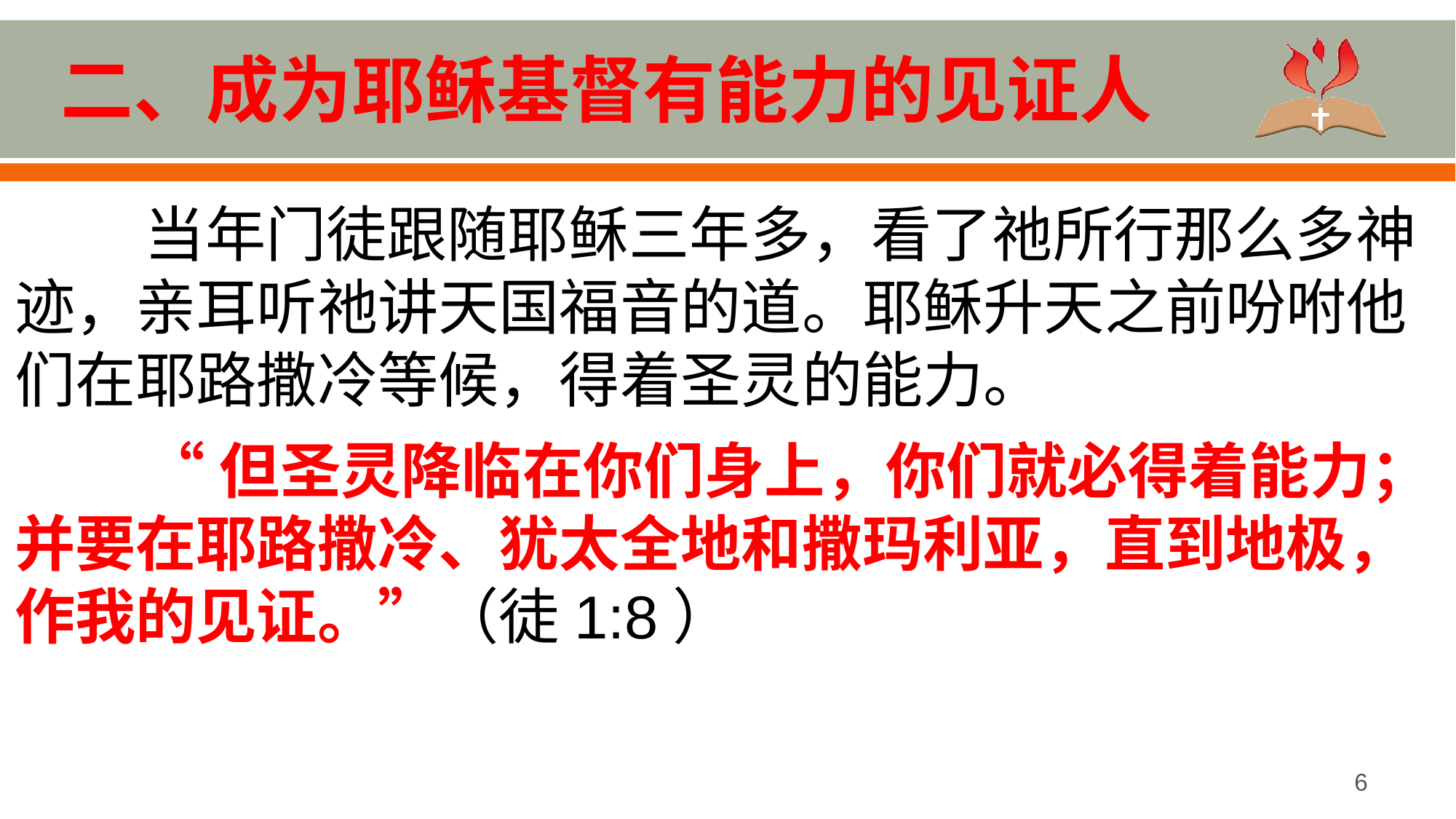

# 二、成为耶稣基督有能力的见证人
当年门徒跟随耶稣三年多，看了祂所行那么多神迹，亲耳听祂讲天国福音的道。耶稣升天之前吩咐他们在耶路撒冷等候，得着圣灵的能力。
“但圣灵降临在你们身上，你们就必得着能力；并要在耶路撒冷、犹太全地和撒玛利亚，直到地极，作我的见证。”（徒1:8）

6